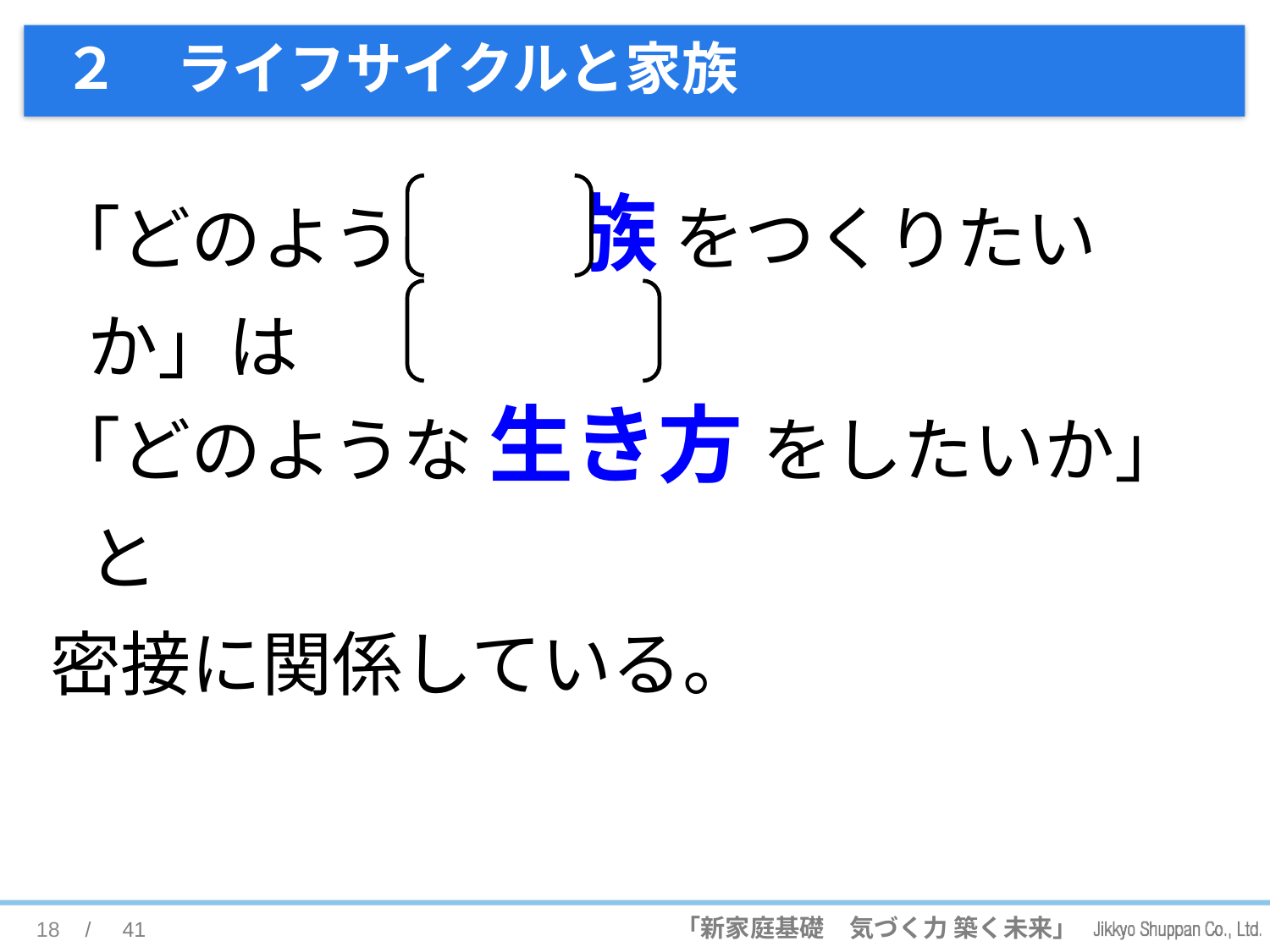

# ２　ライフサイクルと家族
「どのような 家族 をつくりたいか」は
「どのような 生き方 をしたいか」と
密接に関係している。

18